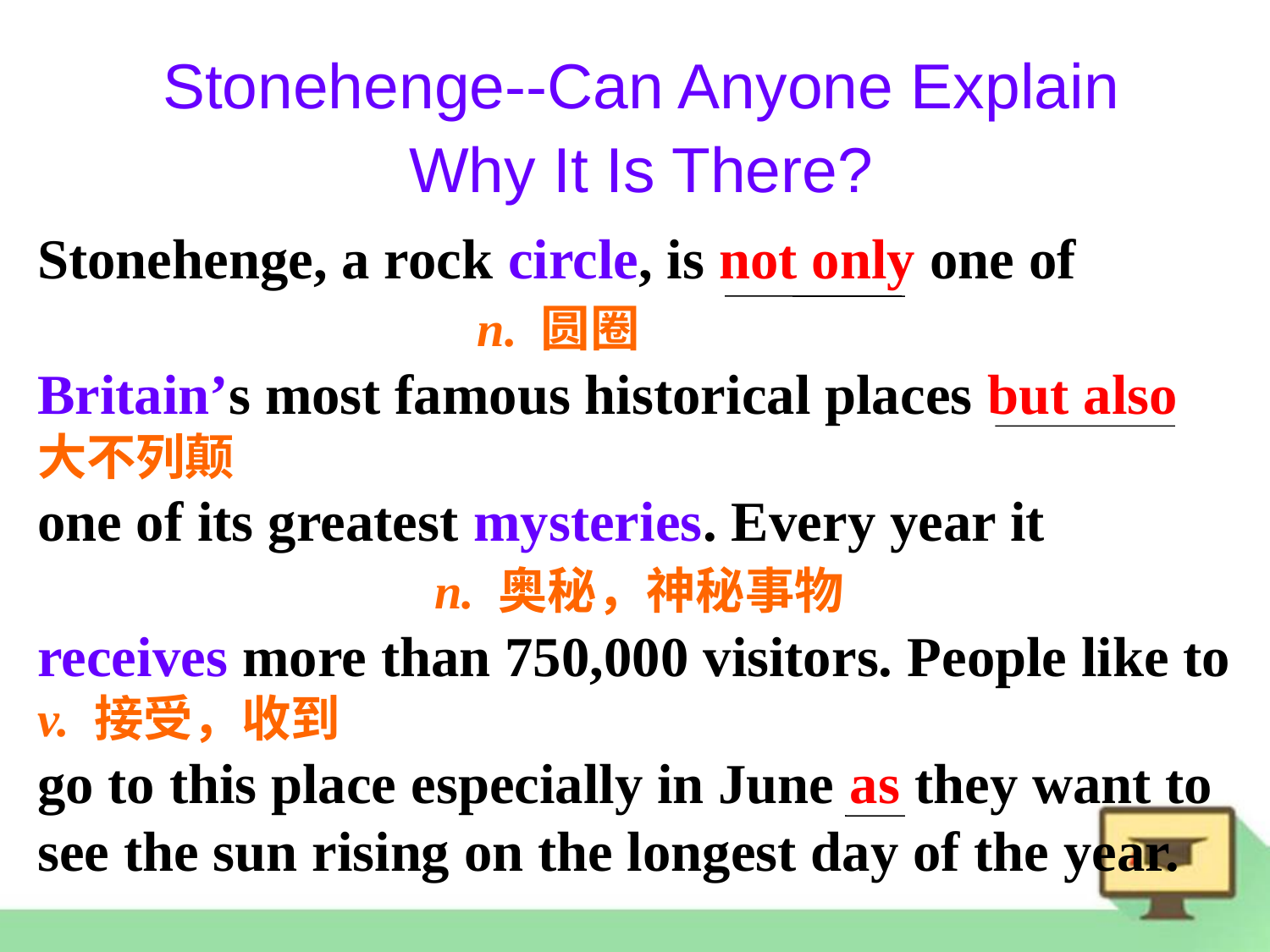

Stonehenge--Can Anyone Explain Why It Is There?
Stonehenge, a rock circle, is not only one of
                               n. 圆圈
Britain’s most famous historical places but also
大不列颠
one of its greatest mysteries. Every year it
                            n. 奥秘，神秘事物
receives more than 750,000 visitors. People like to
v. 接受，收到
go to this place especially in June as they want to see the sun rising on the longest day of the year.